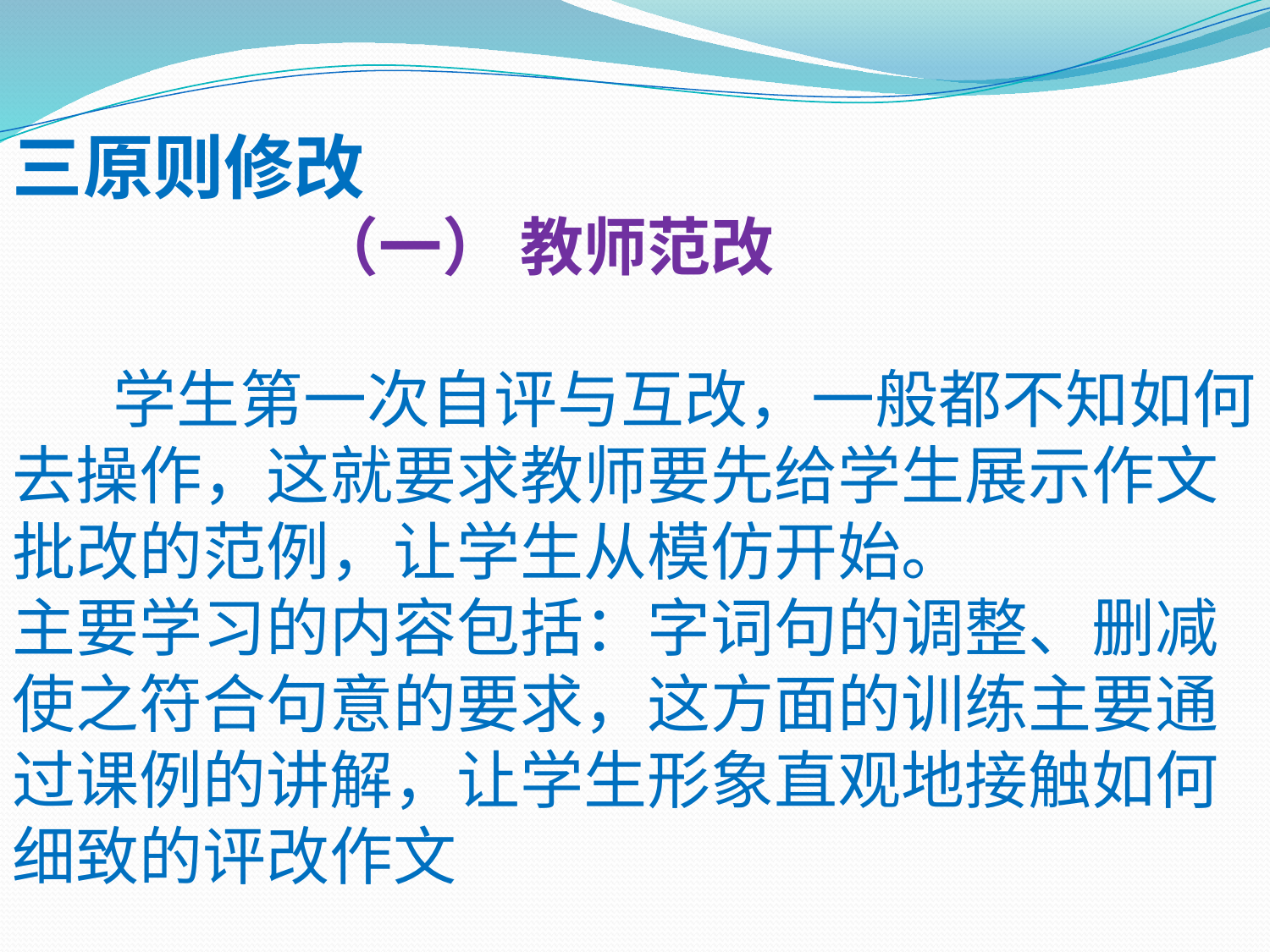

三原则修改
                    （一） 教师范改

      学生第一次自评与互改，一般都不知如何去操作，这就要求教师要先给学生展示作文批改的范例，让学生从模仿开始。
主要学习的内容包括：字词句的调整、删减使之符合句意的要求，这方面的训练主要通过课例的讲解，让学生形象直观地接触如何细致的评改作文